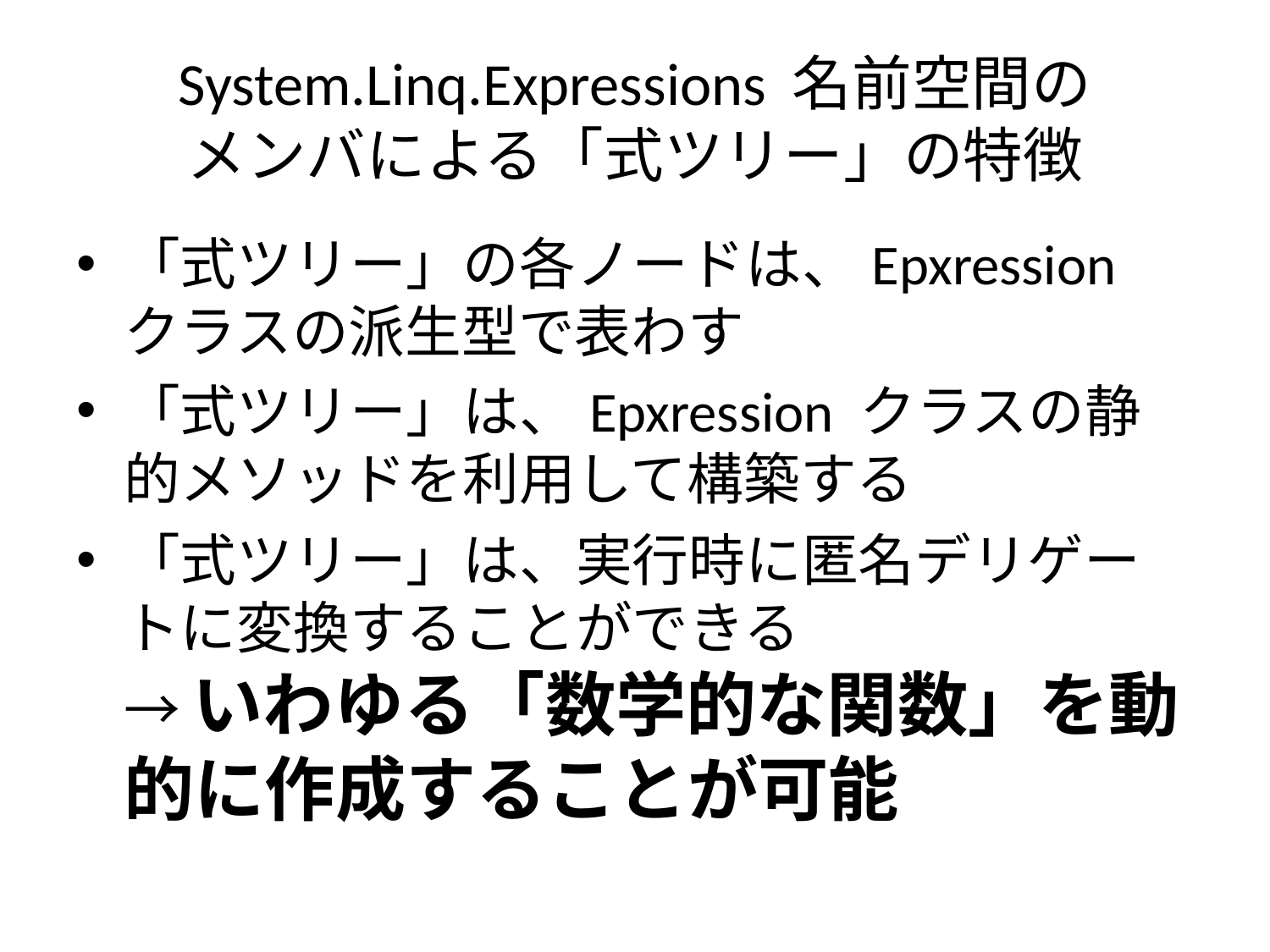

# System.Linq.Expressions 名前空間の メンバによる「式ツリー」の特徴
「式ツリー」の各ノードは、Epxression クラスの派生型で表わす
「式ツリー」は、Epxression クラスの静的メソッドを利用して構築する
「式ツリー」は、実行時に匿名デリゲートに変換することができる
→ いわゆる「数学的な関数」を動的に作成することが可能